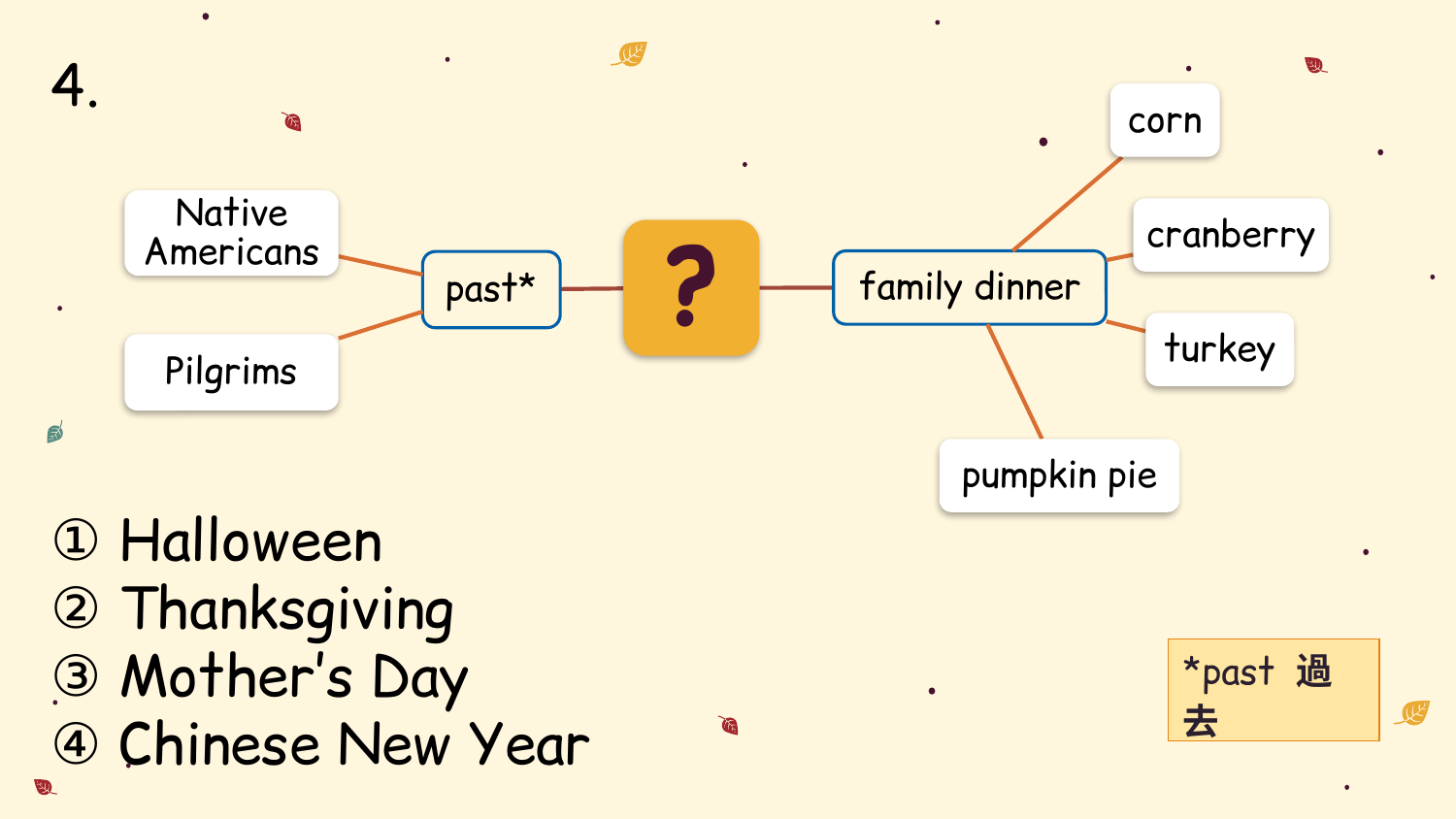

4.

① Halloween
② Thanksgiving
③ Mother’s Day
④ Chinese New Year

corn

Native Americans

cranberry

?

family dinner
past*

turkey

Pilgrims

pumpkin pie
| \*past 過去 |
| --- |